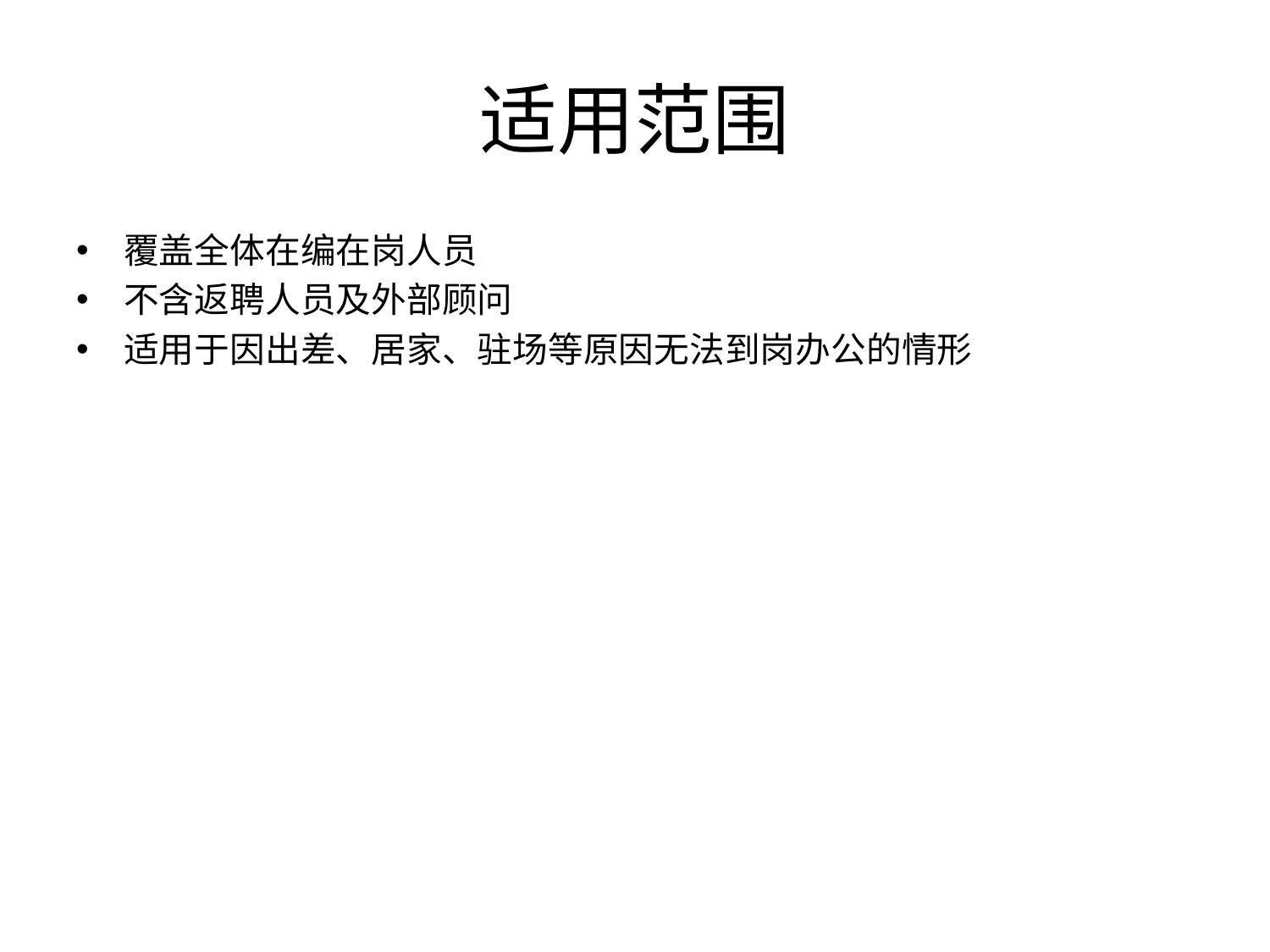

# 适用范围
覆盖全体在编在岗人员
不含返聘人员及外部顾问
适用于因出差、居家、驻场等原因无法到岗办公的情形